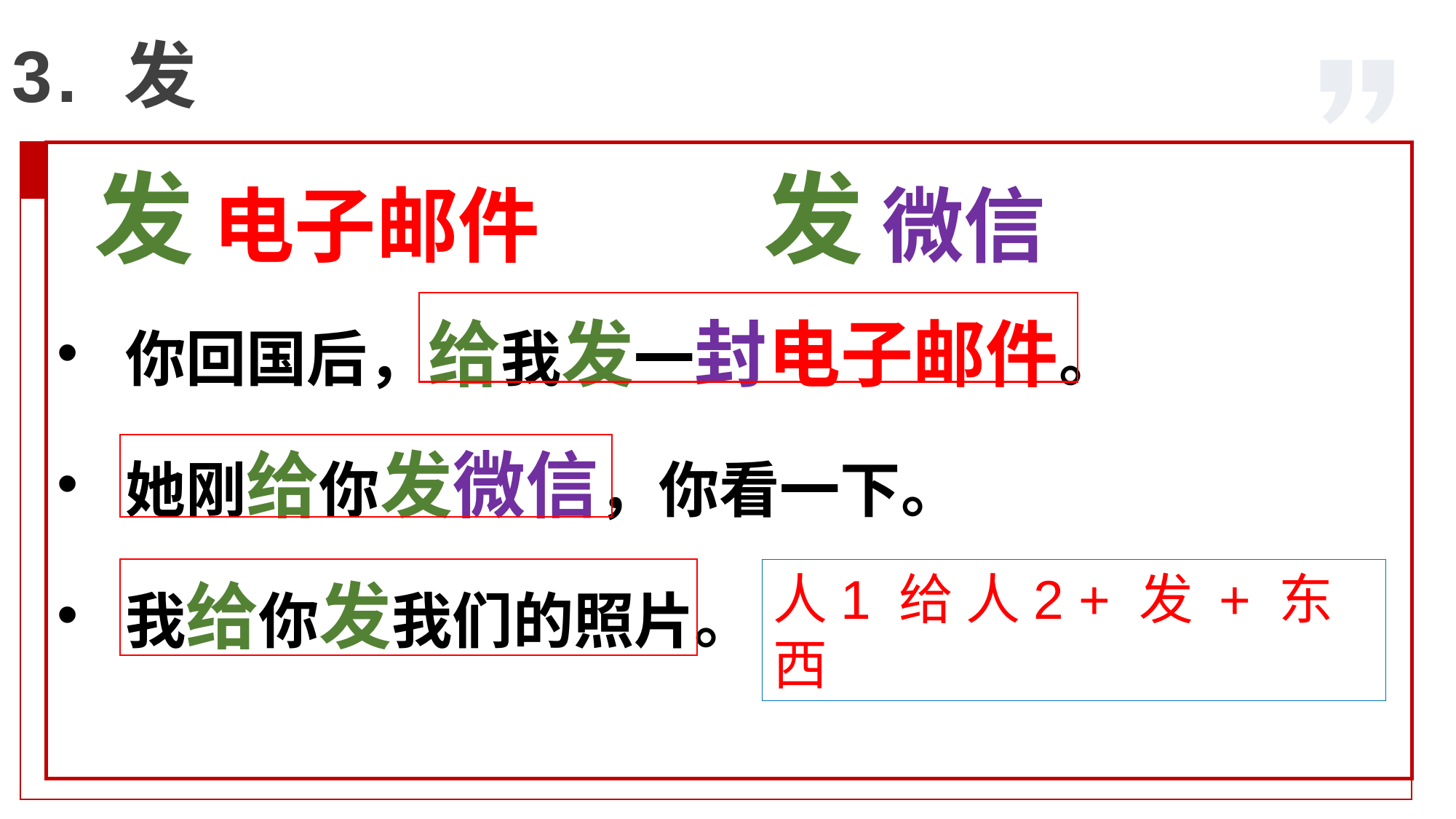

3. 发

发 电子邮件
发 微信

你回国后，给我发一封电子邮件。
她刚给你发微信，你看一下。
我给你发我们的照片。

人1 给 人2 + 发 + 东西